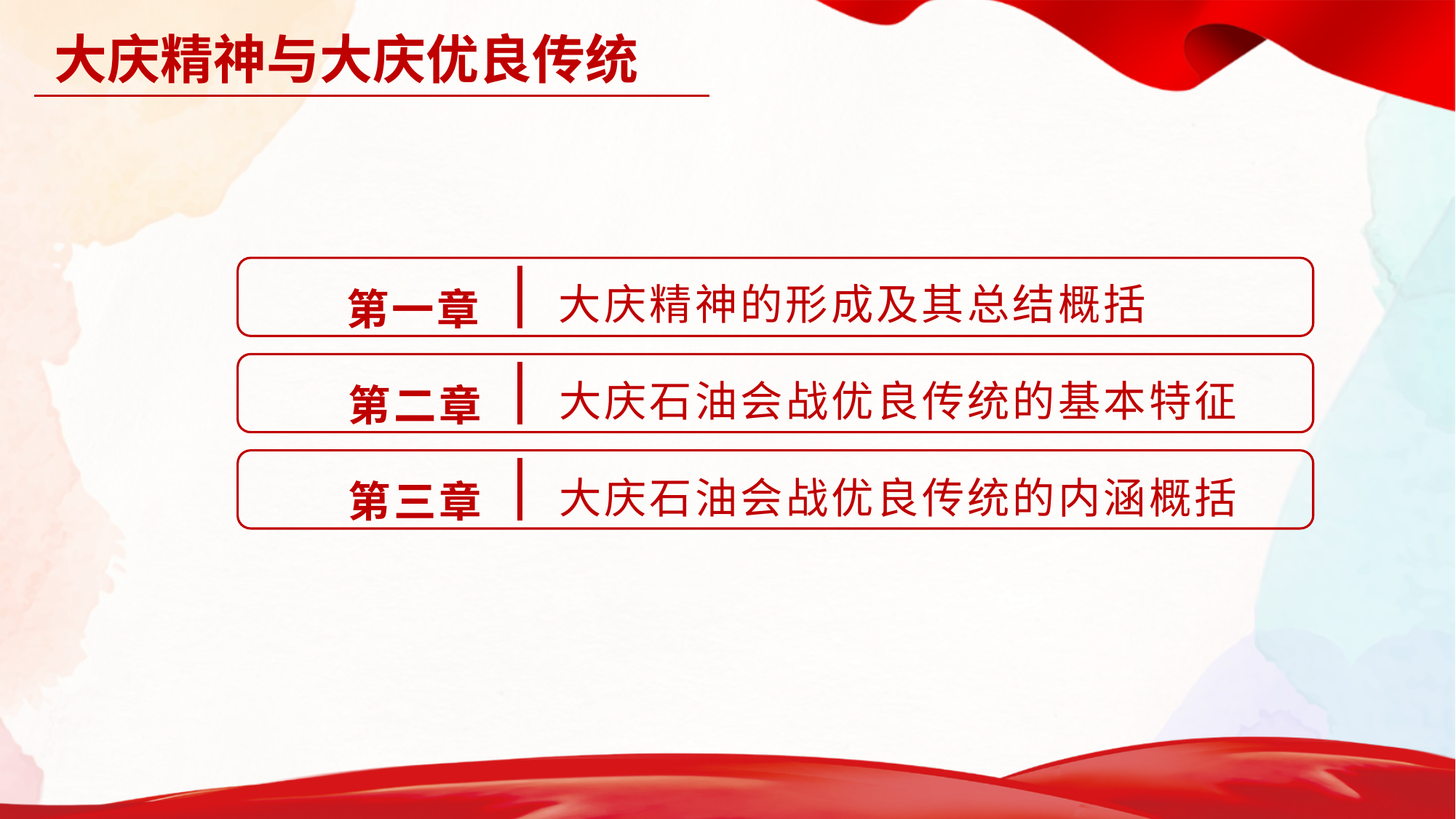

大庆精神与大庆优良传统
大庆精神的形成及其总结概括

第一章

大庆石油会战优良传统的基本特征
第二章

大庆石油会战优良传统的内涵概括
第三章